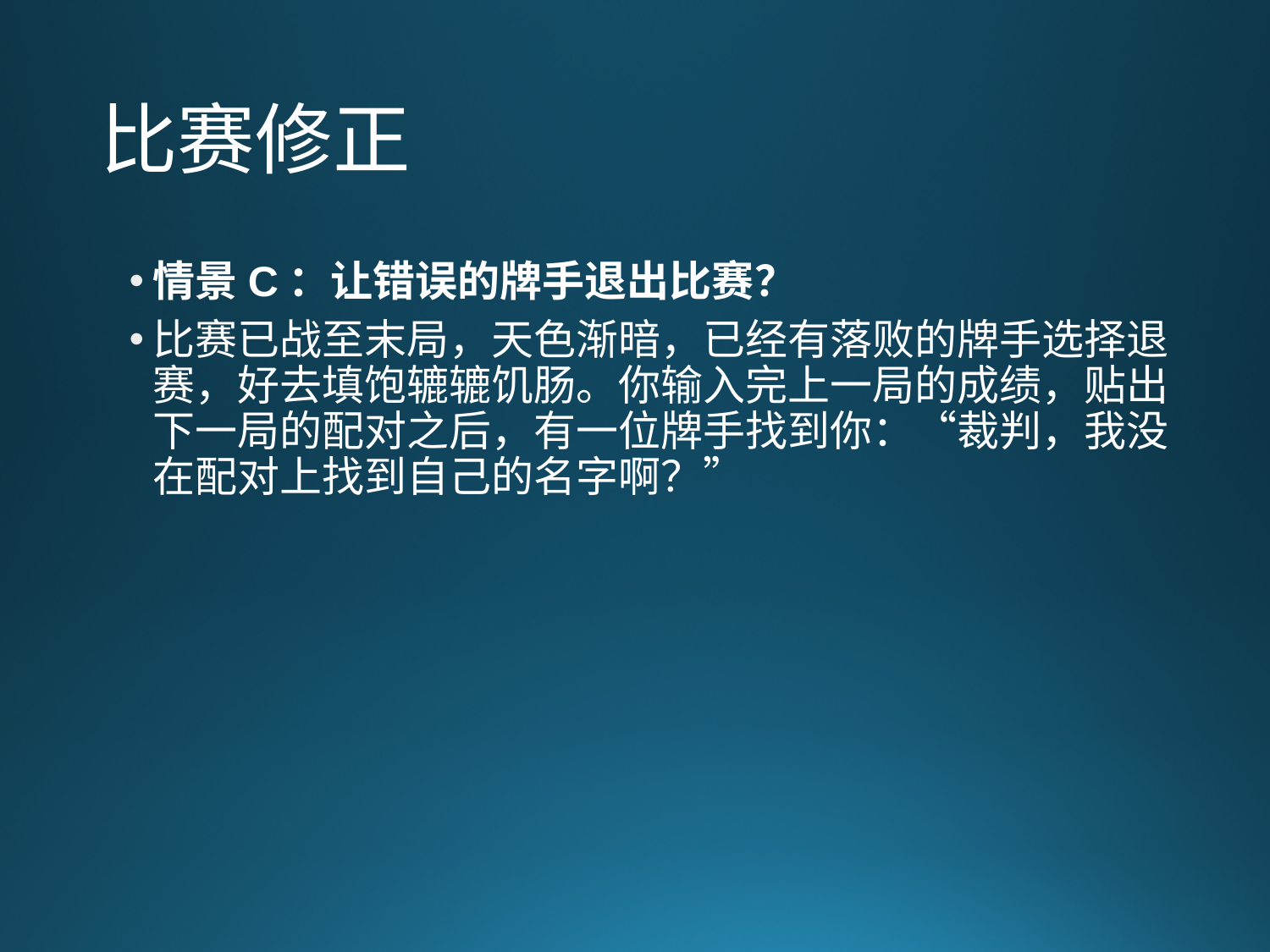

# 比赛修正
情景C：让错误的牌手退出比赛？
比赛已战至末局，天色渐暗，已经有落败的牌手选择退赛，好去填饱辘辘饥肠。你输入完上一局的成绩，贴出下一局的配对之后，有一位牌手找到你：“裁判，我没在配对上找到自己的名字啊？”